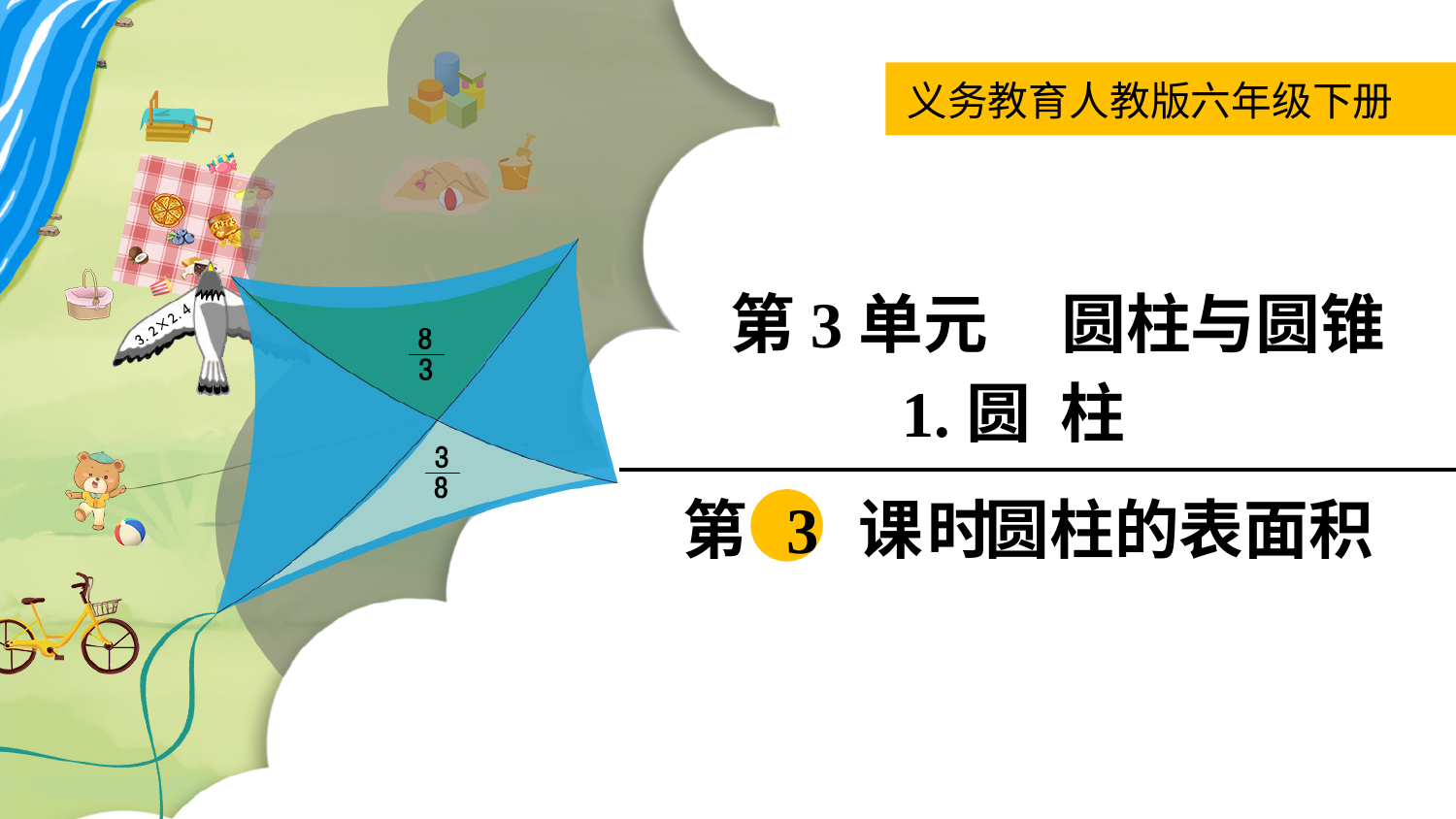

义务教育人教版六年级下册
第3单元     圆柱与圆锥
1.圆  柱
圆柱的表面积
第 3 课时